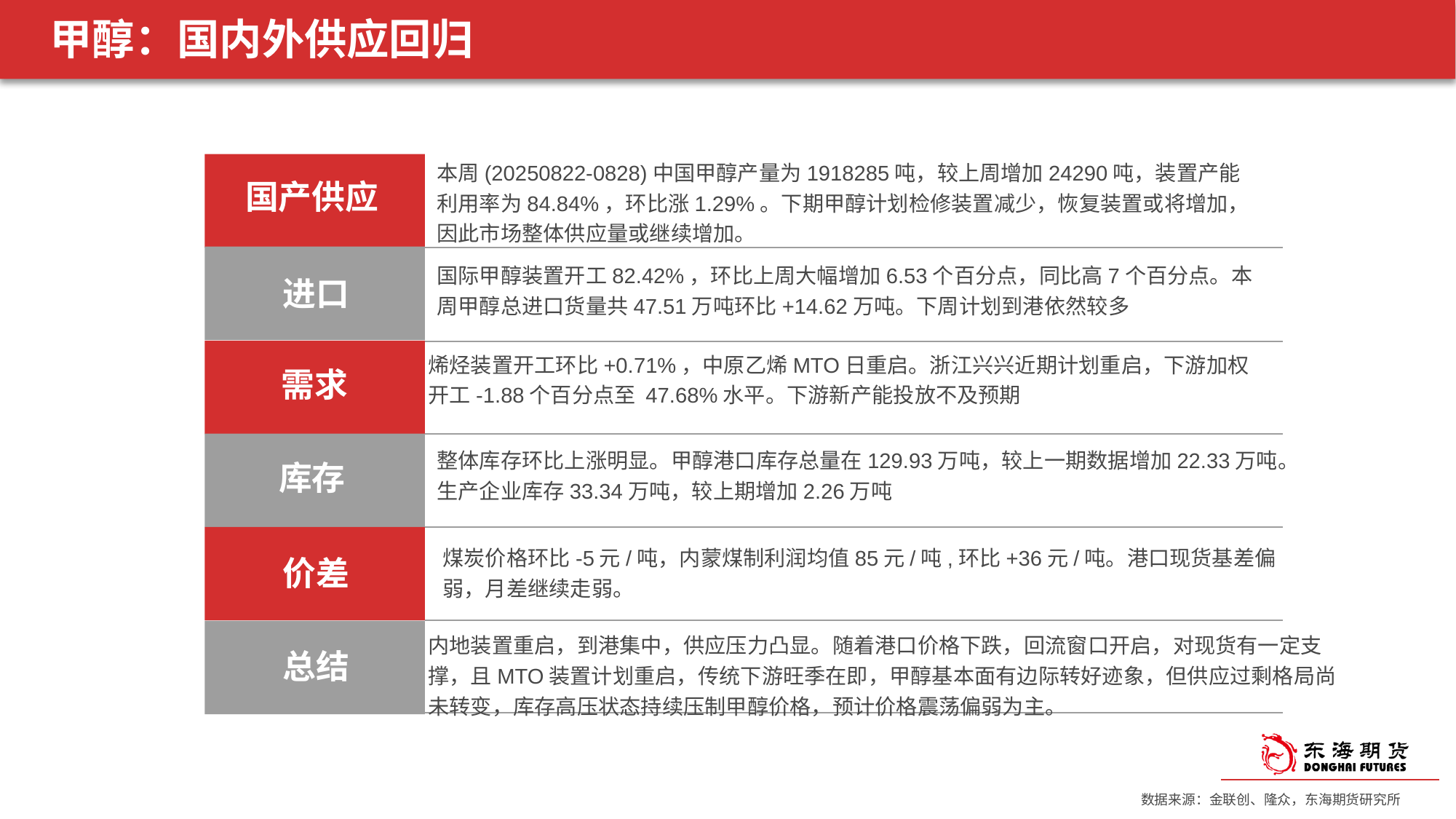

# 甲醇：国内外供应回归
本周(20250822-0828)中国甲醇产量为1918285吨，较上周增加24290吨，装置产能利用率为84.84%，环比涨1.29%。下期甲醇计划检修装置减少，恢复装置或将增加，因此市场整体供应量或继续增加。
国产供应
国际甲醇装置开工82.42%，环比上周大幅增加6.53个百分点，同比高7个百分点。本周甲醇总进口货量共47.51万吨环比+14.62万吨。下周计划到港依然较多
进口
烯烃装置开工环比+0.71%，中原乙烯MTO日重启。浙江兴兴近期计划重启，下游加权开工-1.88个百分点至 47.68%水平。下游新产能投放不及预期

需求
整体库存环比上涨明显。甲醇港口库存总量在129.93万吨，较上一期数据增加22.33万吨。生产企业库存33.34万吨，较上期增加2.26万吨
库存
煤炭价格环比-5元/吨，内蒙煤制利润均值85元/吨,环比+36元/吨。港口现货基差偏弱，月差继续走弱。
价差
内地装置重启，到港集中，供应压力凸显。随着港口价格下跌，回流窗口开启，对现货有一定支撑，且MTO装置计划重启，传统下游旺季在即，甲醇基本面有边际转好迹象，但供应过剩格局尚未转变，库存高压状态持续压制甲醇价格，预计价格震荡偏弱为主。
总结